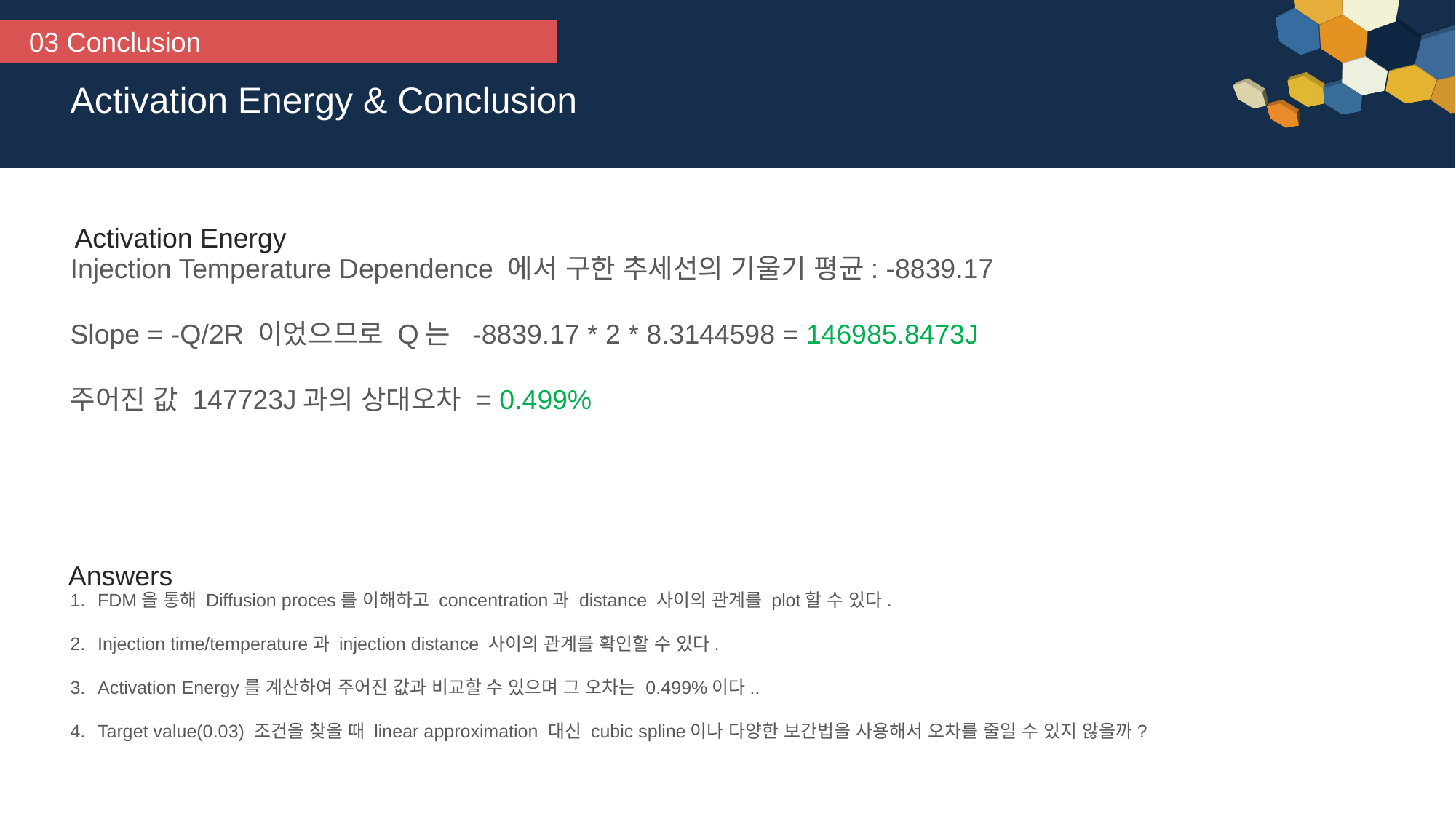

03 Conclusion
Activation Energy & Conclusion
Activation Energy
Injection Temperature Dependence 에서 구한 추세선의 기울기 평균: -8839.17

Slope = -Q/2R 이었으므로 Q는  -8839.17 * 2 * 8.3144598 = 146985.8473J

주어진 값 147723J과의 상대오차 = 0.499%

Answers
FDM을 통해 Diffusion proces를 이해하고 concentration과 distance 사이의 관계를 plot할 수 있다.

Injection time/temperature과 injection distance 사이의 관계를 확인할 수 있다.

Activation Energy를 계산하여 주어진 값과 비교할 수 있으며 그 오차는 0.499%이다..

Target value(0.03) 조건을 찾을 때 linear approximation 대신 cubic spline이나 다양한 보간법을 사용해서 오차를 줄일 수 있지 않을까?